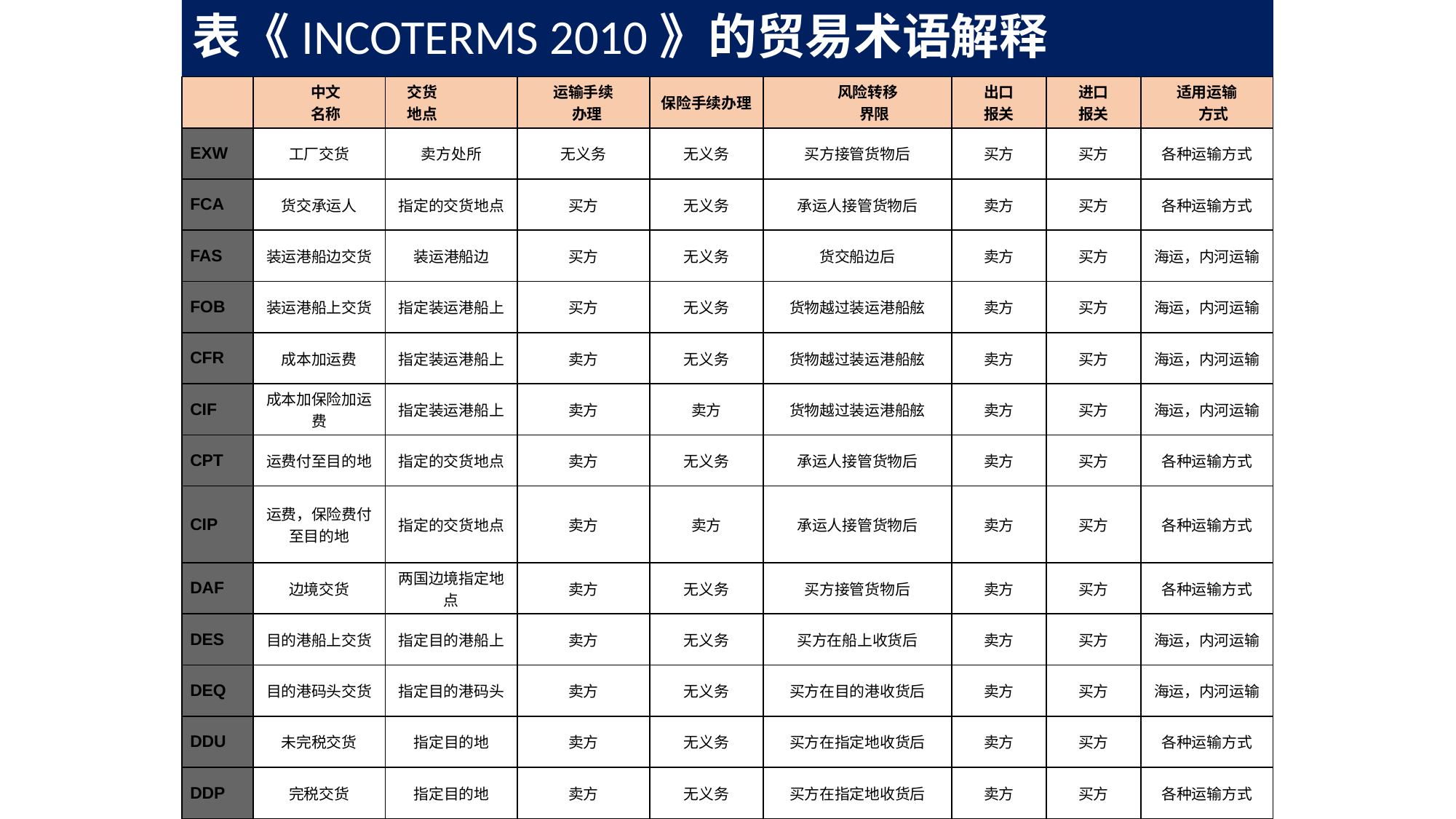

# 表《INCOTERMS 2010》的贸易术语解释
|  | 中文 名称 | 交货 地点 | 运输手续 办理 | 保险手续办理 | 风险转移 界限 | 出口 报关 | 进口 报关 | 适用运输 方式 |
| --- | --- | --- | --- | --- | --- | --- | --- | --- |
| EXW | 工厂交货 | 卖方处所 | 无义务 | 无义务 | 买方接管货物后 | 买方 | 买方 | 各种运输方式 |
| FCA | 货交承运人 | 指定的交货地点 | 买方 | 无义务 | 承运人接管货物后 | 卖方 | 买方 | 各种运输方式 |
| FAS | 装运港船边交货 | 装运港船边 | 买方 | 无义务 | 货交船边后 | 卖方 | 买方 | 海运，内河运输 |
| FOB | 装运港船上交货 | 指定装运港船上 | 买方 | 无义务 | 货物越过装运港船舷 | 卖方 | 买方 | 海运，内河运输 |
| CFR | 成本加运费 | 指定装运港船上 | 卖方 | 无义务 | 货物越过装运港船舷 | 卖方 | 买方 | 海运，内河运输 |
| CIF | 成本加保险加运费 | 指定装运港船上 | 卖方 | 卖方 | 货物越过装运港船舷 | 卖方 | 买方 | 海运，内河运输 |
| CPT | 运费付至目的地 | 指定的交货地点 | 卖方 | 无义务 | 承运人接管货物后 | 卖方 | 买方 | 各种运输方式 |
| CIP | 运费，保险费付至目的地 | 指定的交货地点 | 卖方 | 卖方 | 承运人接管货物后 | 卖方 | 买方 | 各种运输方式 |
| DAF | 边境交货 | 两国边境指定地点 | 卖方 | 无义务 | 买方接管货物后 | 卖方 | 买方 | 各种运输方式 |
| DES | 目的港船上交货 | 指定目的港船上 | 卖方 | 无义务 | 买方在船上收货后 | 卖方 | 买方 | 海运，内河运输 |
| DEQ | 目的港码头交货 | 指定目的港码头 | 卖方 | 无义务 | 买方在目的港收货后 | 卖方 | 买方 | 海运，内河运输 |
| DDU | 未完税交货 | 指定目的地 | 卖方 | 无义务 | 买方在指定地收货后 | 卖方 | 买方 | 各种运输方式 |
| DDP | 完税交货 | 指定目的地 | 卖方 | 无义务 | 买方在指定地收货后 | 卖方 | 买方 | 各种运输方式 |